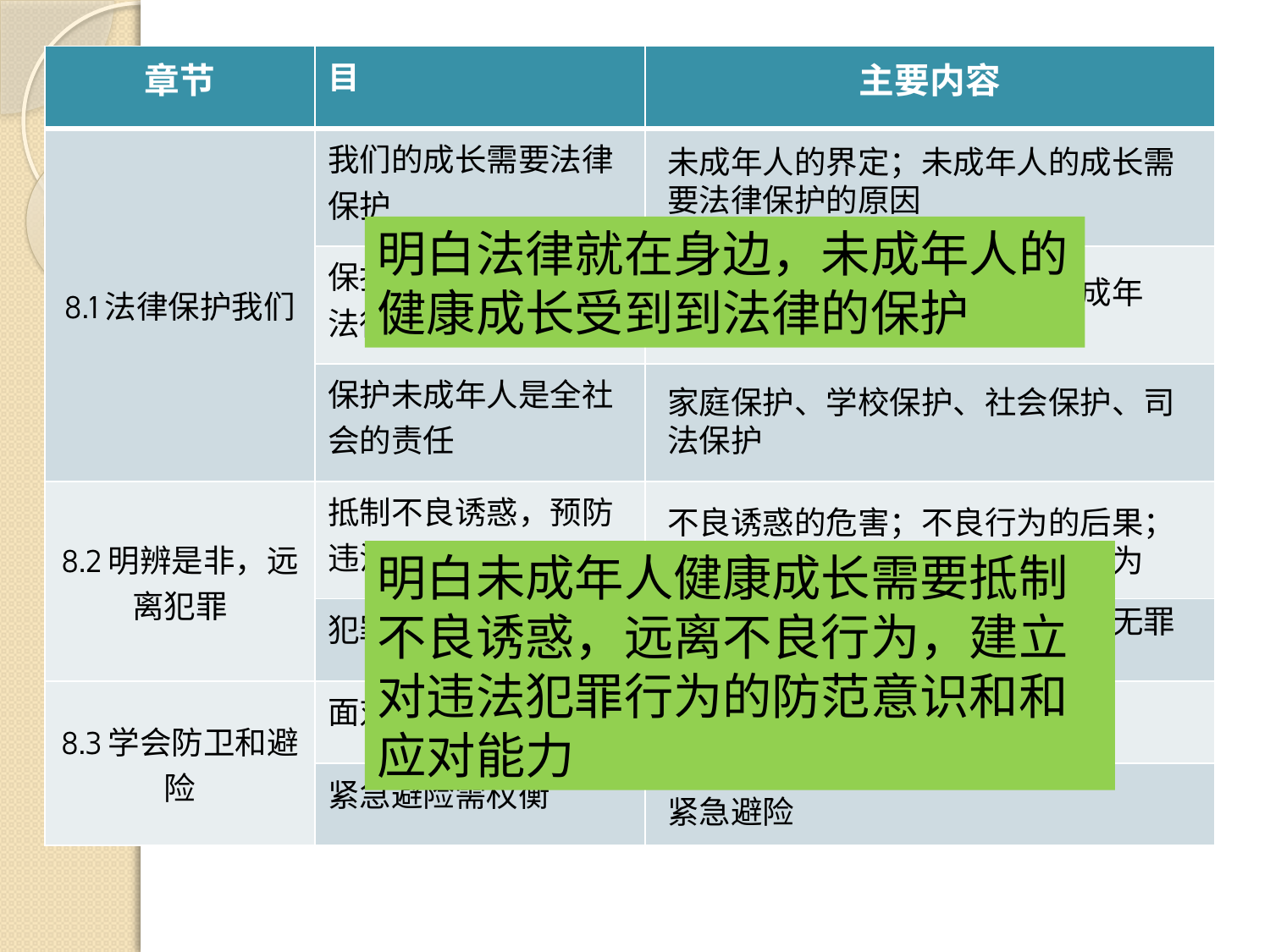

| 章节 | 目 | 主要内容 |
| --- | --- | --- |
| 8.1法律保护我们 | 我们的成长需要法律保护 |  |
|  | 保护未成年人的重要法律 |  |
|  | 保护未成年人是全社会的责任 |  |
| 8.2明辨是非，远离犯罪 | 抵制不良诱惑，预防违法犯罪 |  |
|  | 犯罪要受到刑事处罚 |  |
| 8.3学会防卫和避险 | 面对侵害，正当防卫 |  |
|  | 紧急避险需权衡 |  |
未成年人的界定；未成年人的成长需要法律保护的原因
明白法律就在身边，未成年人的健康成长受到到法律的保护
《未成年人保护法》《预防未成年人犯罪法》
家庭保护、学校保护、社会保护、司法保护
不良诱惑的危害；不良行为的后果；学会抵制不良诱惑、远离不良行为
明白未成年人健康成长需要抵制不良诱惑，远离不良行为，建立对违法犯罪行为的防范意识和和应对能力
犯罪的特征；刑罚；罪行法定；无罪推定
正当防卫
紧急避险